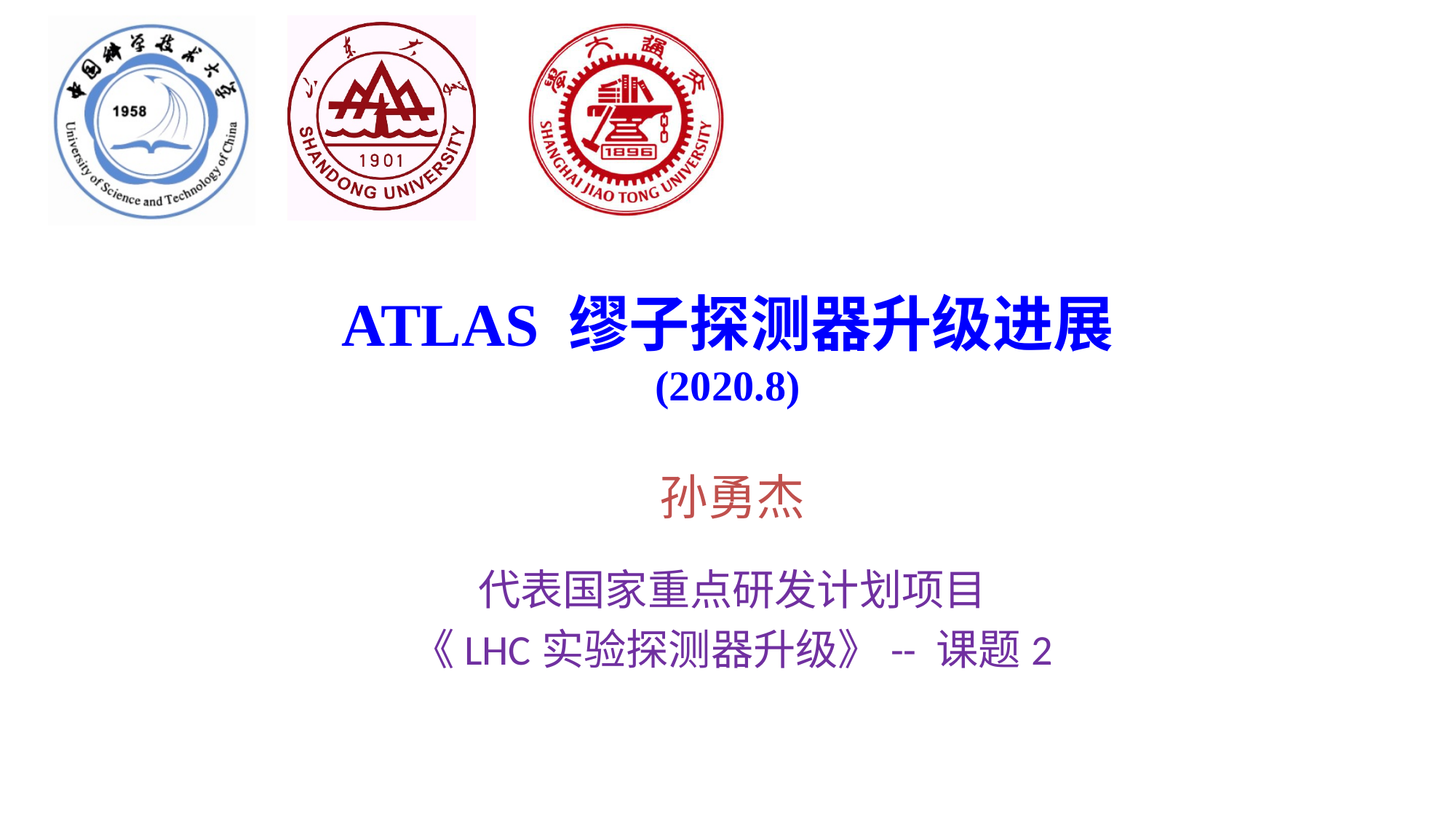

# ATLAS 缪子探测器升级进展 (2020.8)
孙勇杰

代表国家重点研发计划项目
《LHC实验探测器升级》-- 课题2